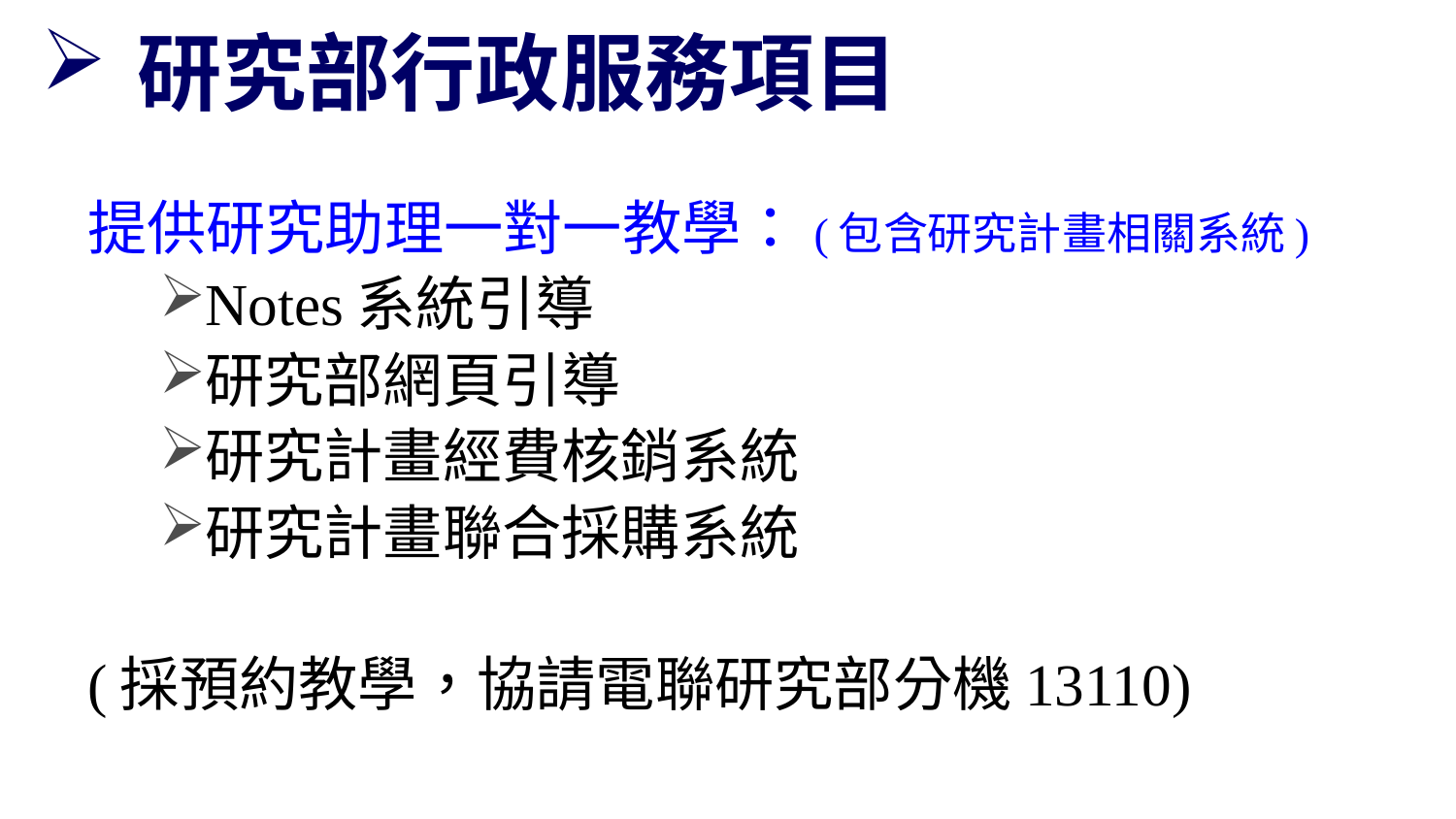

# 研究部行政服務項目
提供研究助理一對一教學：(包含研究計畫相關系統)
Notes系統引導
研究部網頁引導
研究計畫經費核銷系統
研究計畫聯合採購系統

(採預約教學，協請電聯研究部分機13110)